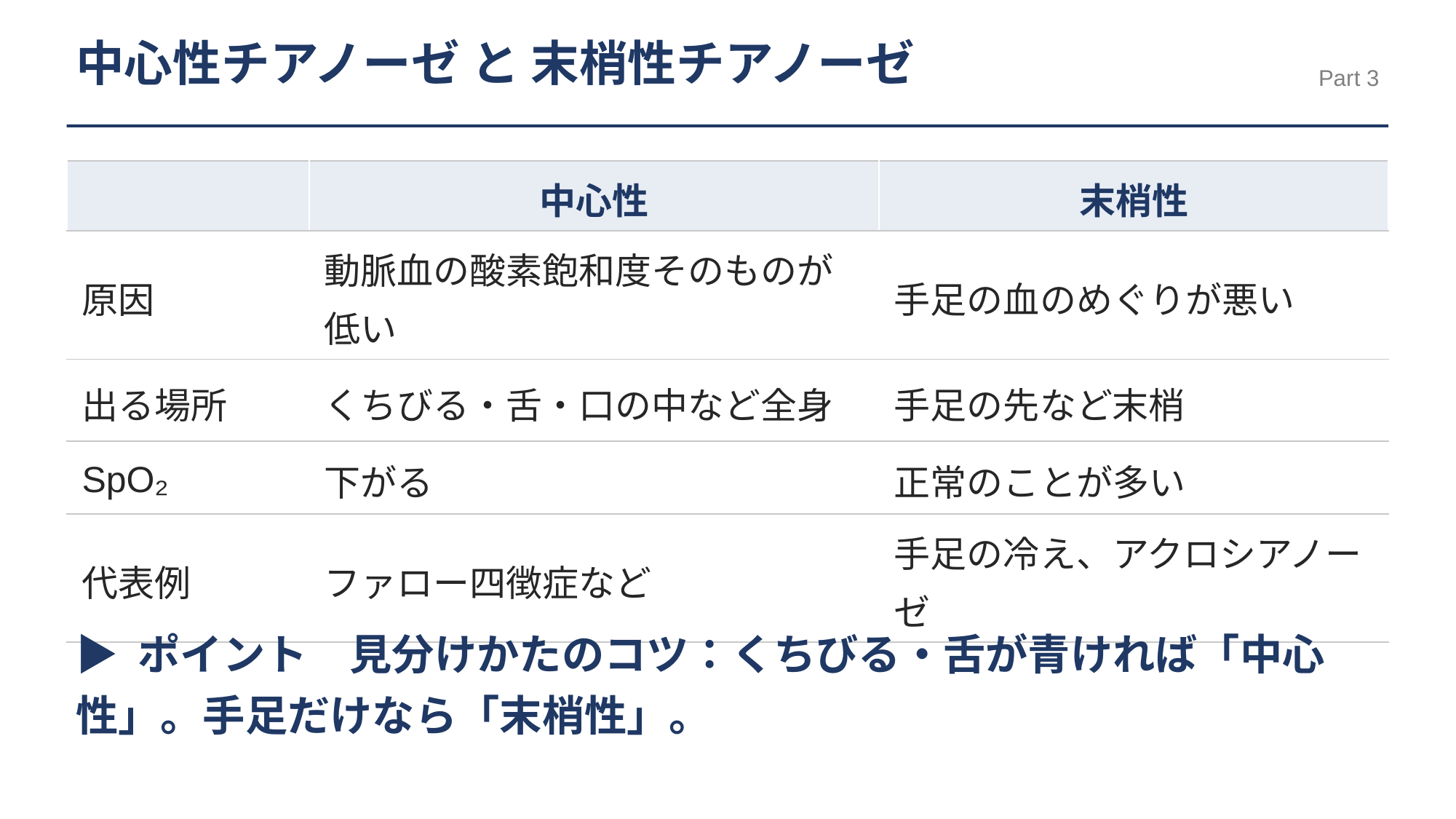

中心性チアノーゼ と 末梢性チアノーゼ
Part 3

|  | 中心性 | 末梢性 |
| --- | --- | --- |
| 原因 | 動脈血の酸素飽和度そのものが低い | 手足の血のめぐりが悪い |
| 出る場所 | くちびる・舌・口の中など全身 | 手足の先など末梢 |
| SpO₂ | 下がる | 正常のことが多い |
| 代表例 | ファロー四徴症など | 手足の冷え、アクロシアノーゼ |
▶ ポイント　見分けかたのコツ：くちびる・舌が青ければ「中心性」。手足だけなら「末梢性」。